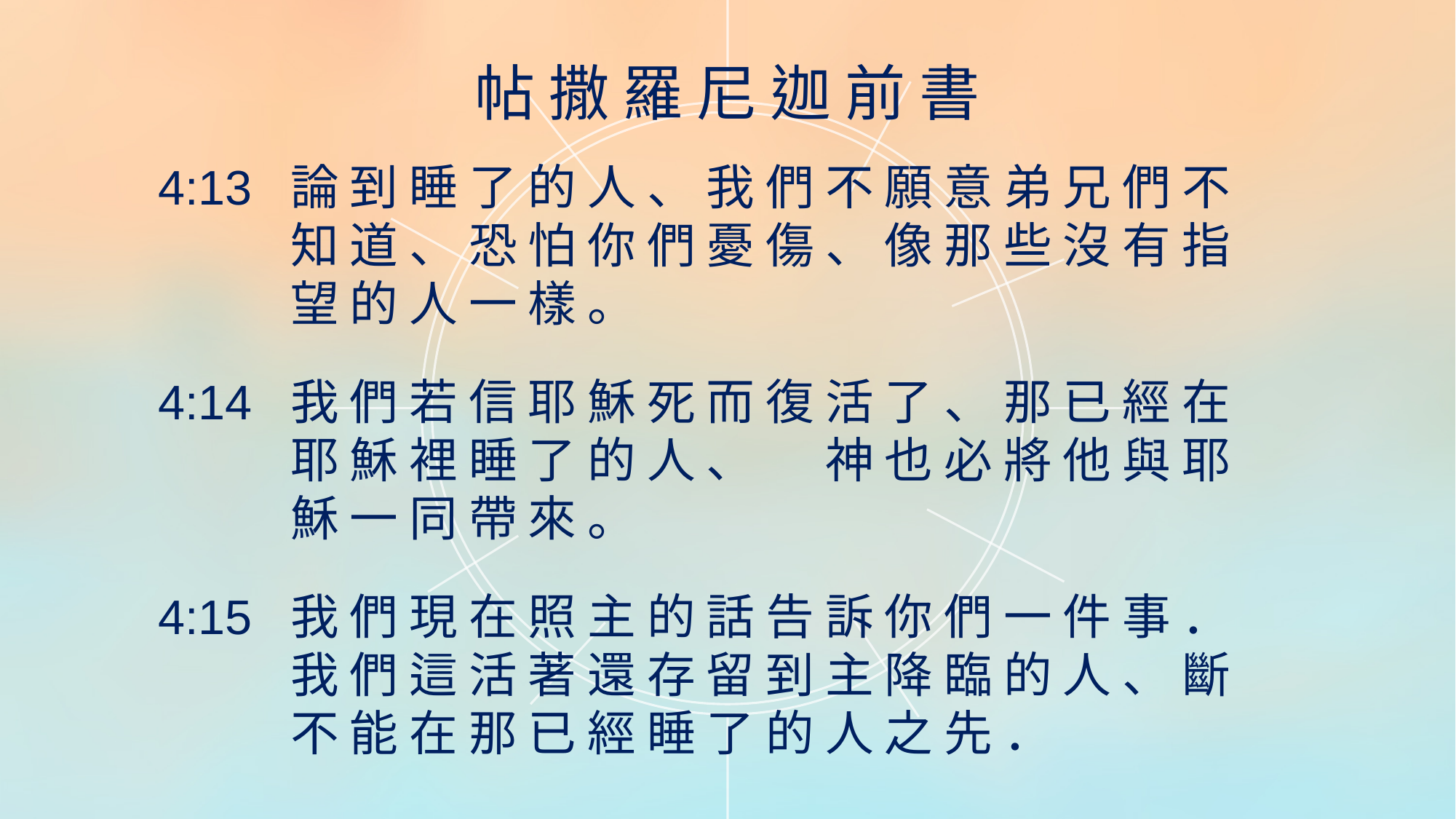

帖 撒 羅 尼 迦 前 書
4:13	論 到 睡 了 的 人 、 我 們 不 願 意 弟 兄 們 不 知 道 、 恐 怕 你 們 憂 傷 、 像 那 些 沒 有 指 望 的 人 一 樣 。

4:14	我 們 若 信 耶 穌 死 而 復 活 了 、 那 已 經 在 耶 穌 裡 睡 了 的 人 、 　 神 也 必 將 他 與 耶 穌 一 同 帶 來 。

4:15	我 們 現 在 照 主 的 話 告 訴 你 們 一 件 事 ． 我 們 這 活 著 還 存 留 到 主 降 臨 的 人 、 斷 不 能 在 那 已 經 睡 了 的 人 之 先 ．